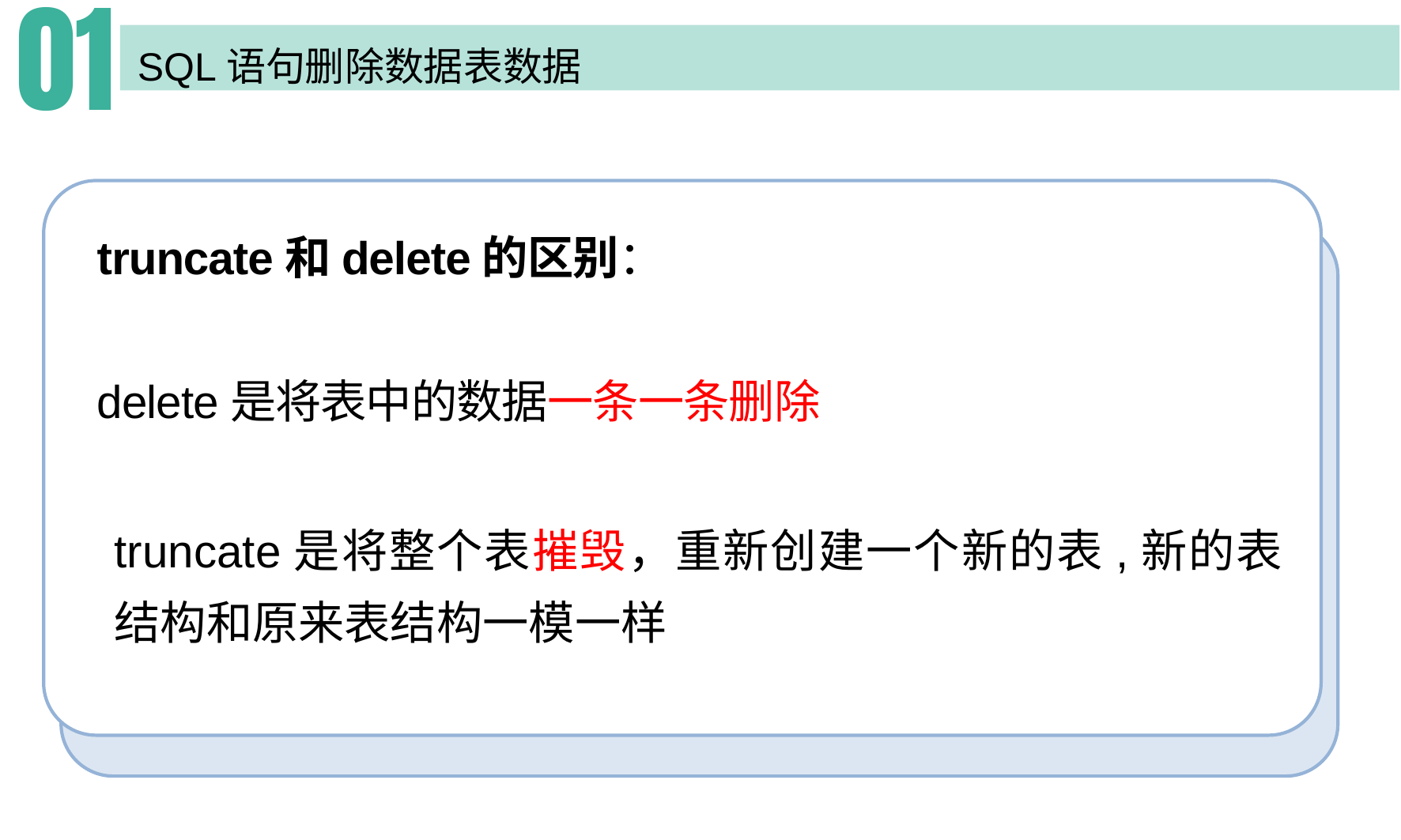

01

SQL语句删除数据表数据

truncate和delete的区别：

delete是将表中的数据一条一条删除
truncate是将整个表摧毁，重新创建一个新的表,新的表结构和原来表结构一模一样